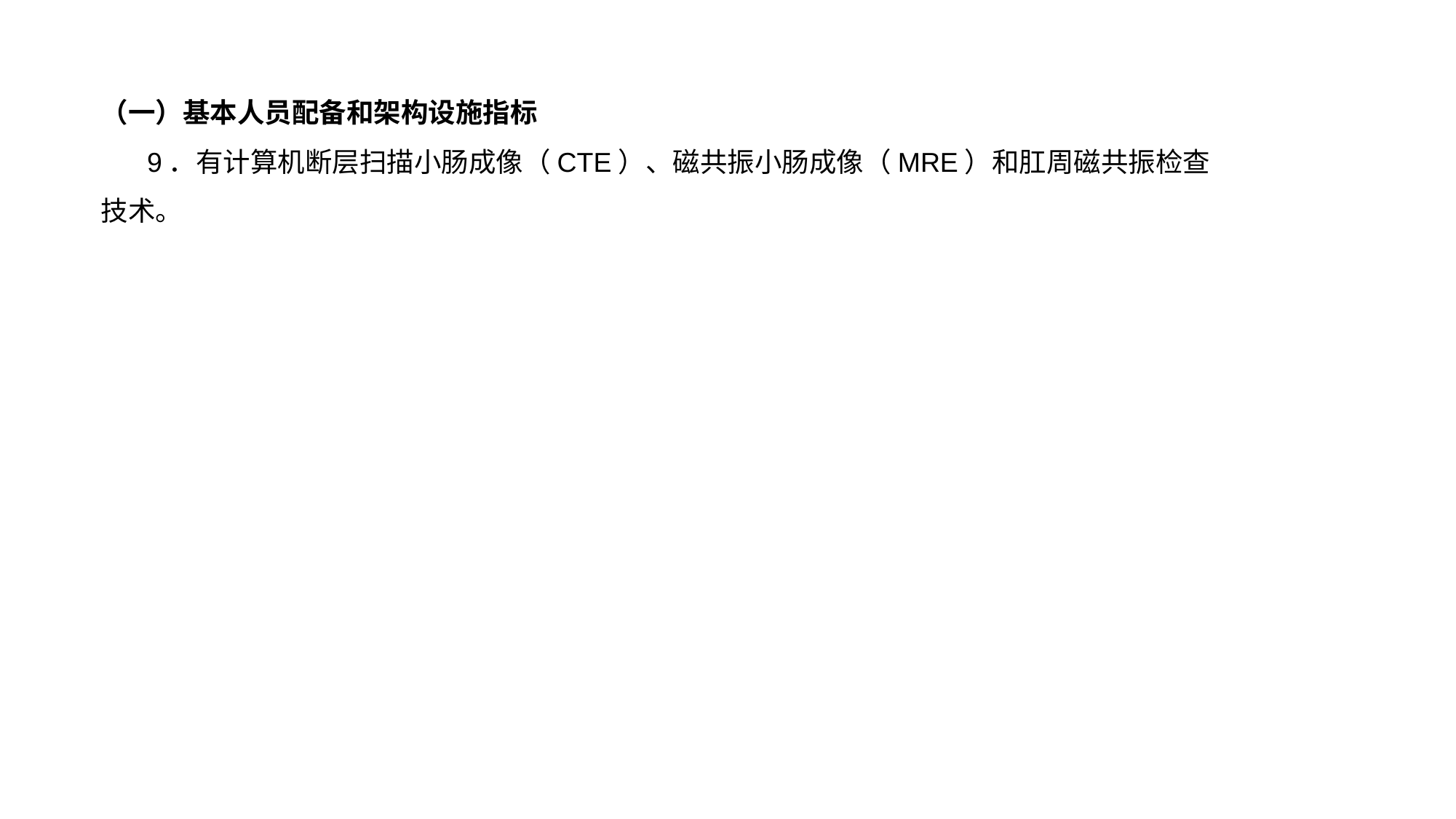

（一）基本人员配备和架构设施指标
      9．有计算机断层扫描小肠成像（CTE）、磁共振小肠成像（MRE）和肛周磁共振检查技术。